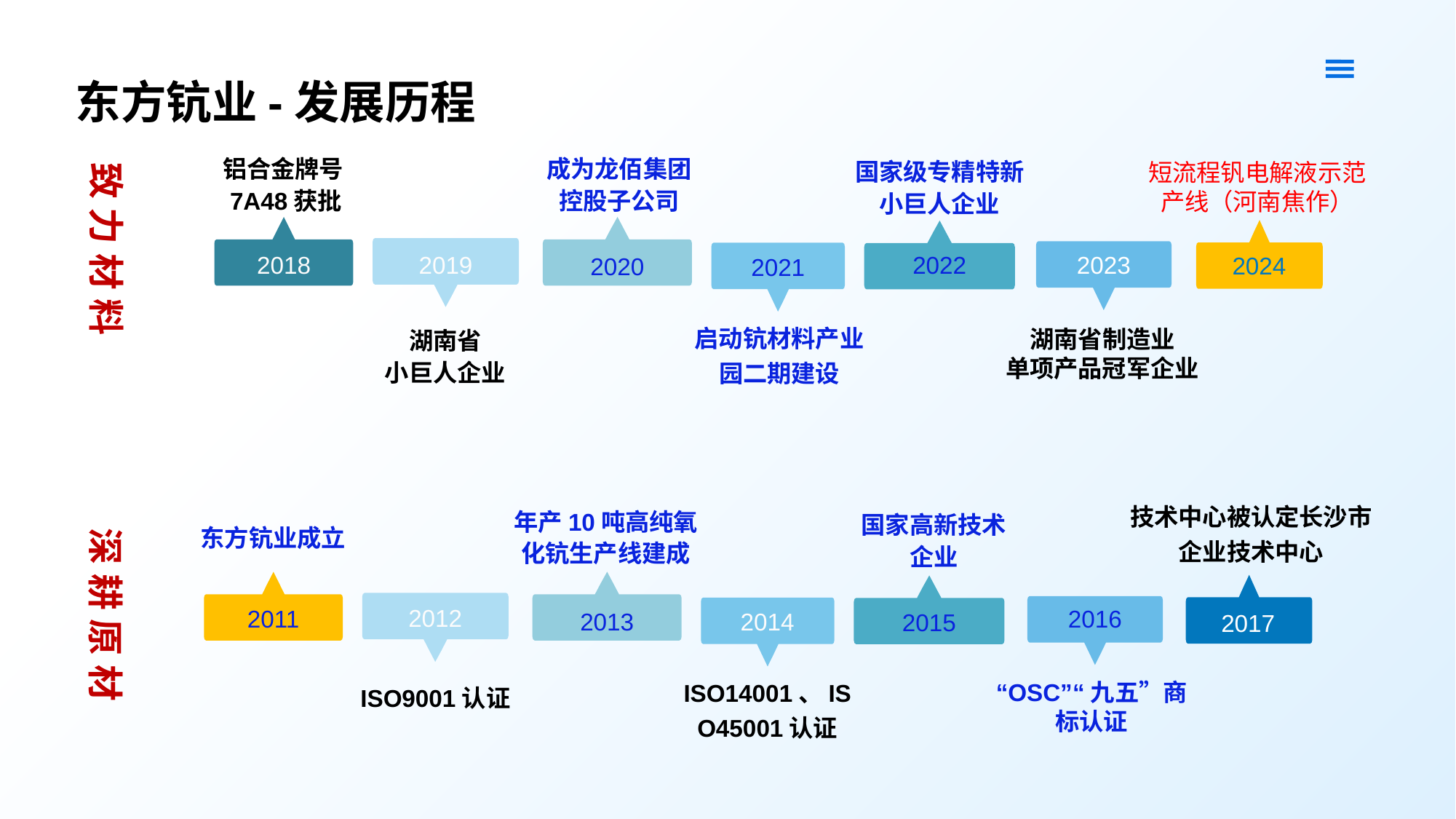

东方钪业-发展历程
国家级专精特新小巨人企业
成为龙佰集团
控股子公司
铝合金牌号7A48获批
短流程钒电解液示范产线（河南焦作）

湖南省制造业
单项产品冠军企业

2023
2018
2019
2022
2020
2021
启动钪材料产业园二期建设
湖南省
小巨人企业
致力材料
技术中心被认定长沙市企业技术中心

2017
“OSC”“九五”商标认证
年产10吨高纯氧化钪生产线建成
国家高新技术企业
东方钪业成立

2016

2011

2015
2014
2013
2012
ISO14001、ISO45001认证
ISO9001认证
深耕原材
2024